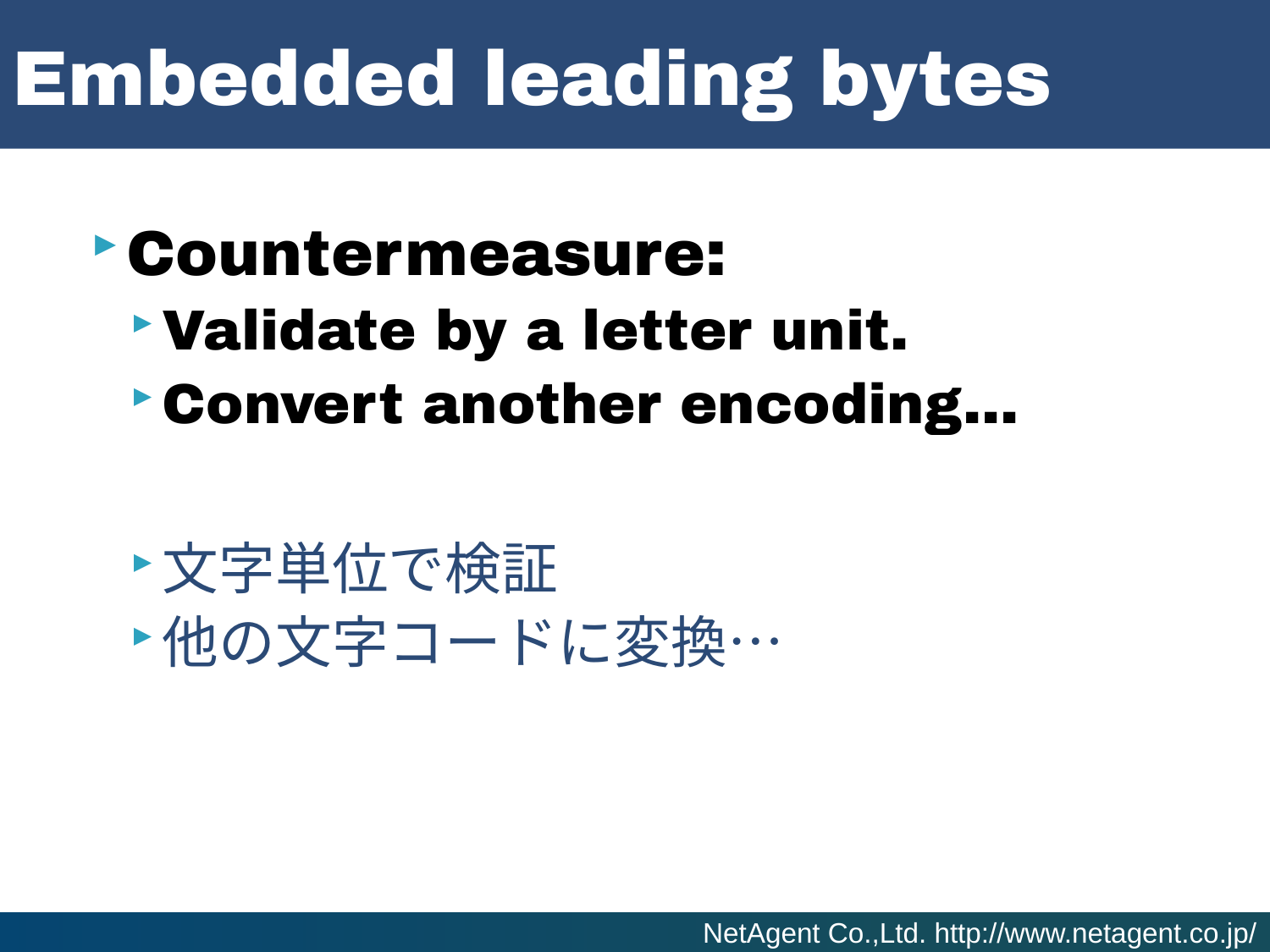

# Embedded leading bytes
Countermeasure:
Validate by a letter unit.
Convert another encoding...

文字単位で検証
他の文字コードに変換…